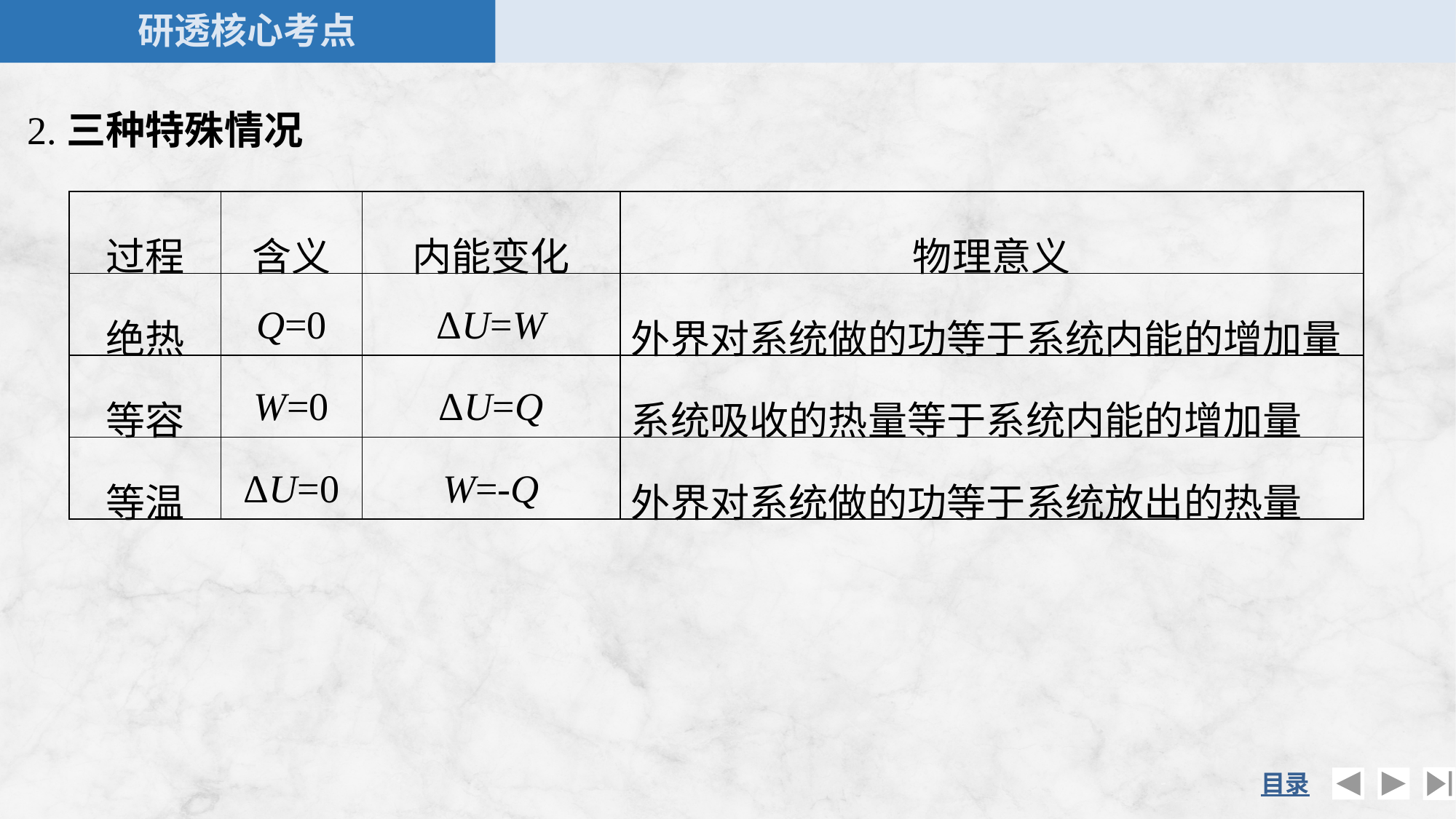

2.三种特殊情况
| 过程 | 含义 | 内能变化 | 物理意义 |
| --- | --- | --- | --- |
| 绝热 | Q=0 | ΔU=W | 外界对系统做的功等于系统内能的增加量 |
| 等容 | W=0 | ΔU=Q | 系统吸收的热量等于系统内能的增加量 |
| 等温 | ΔU=0 | W=-Q | 外界对系统做的功等于系统放出的热量 |